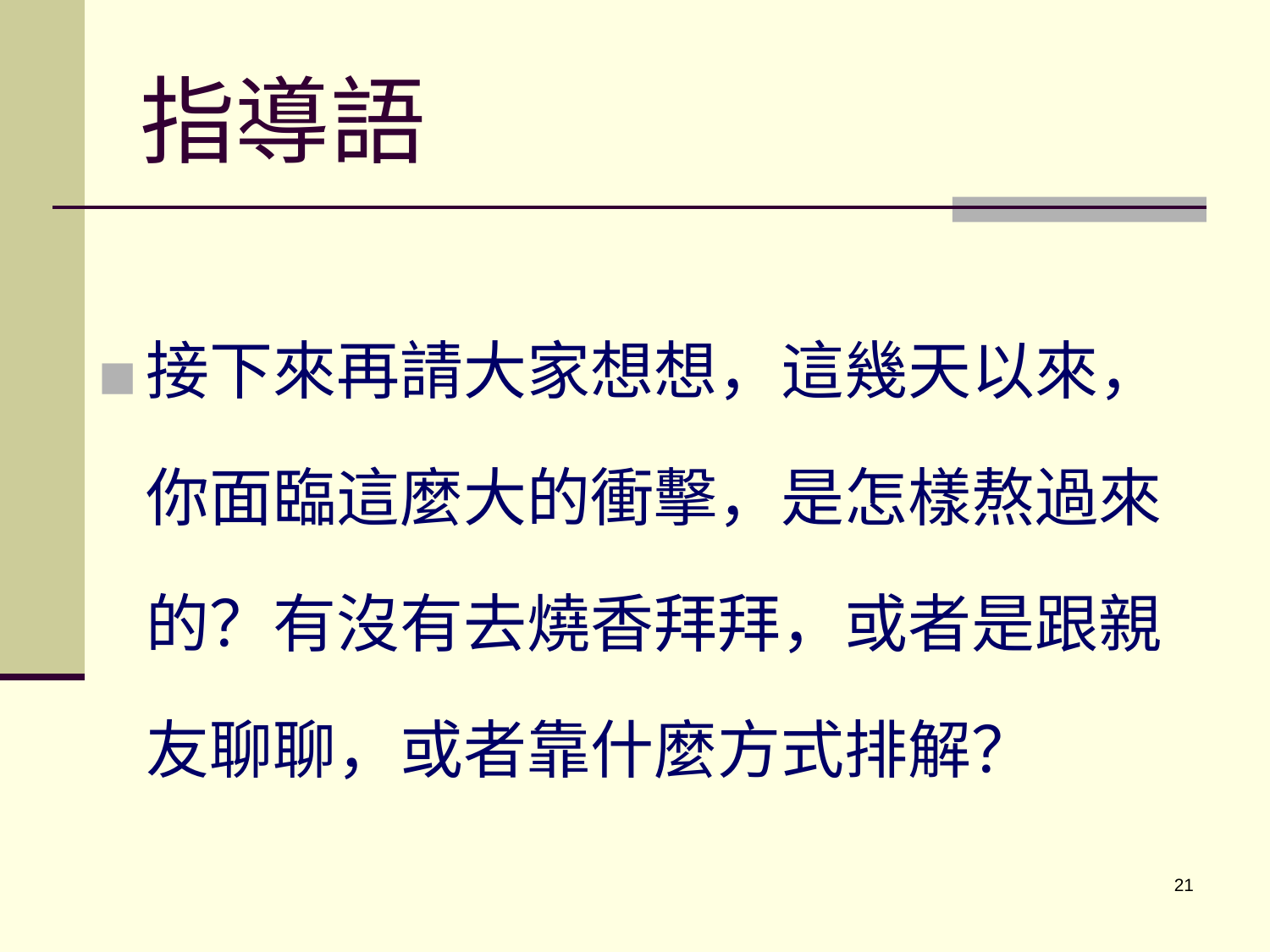

# 指導語
接下來再請大家想想，這幾天以來，你面臨這麼大的衝擊，是怎樣熬過來的？有沒有去燒香拜拜，或者是跟親友聊聊，或者靠什麼方式排解？

21